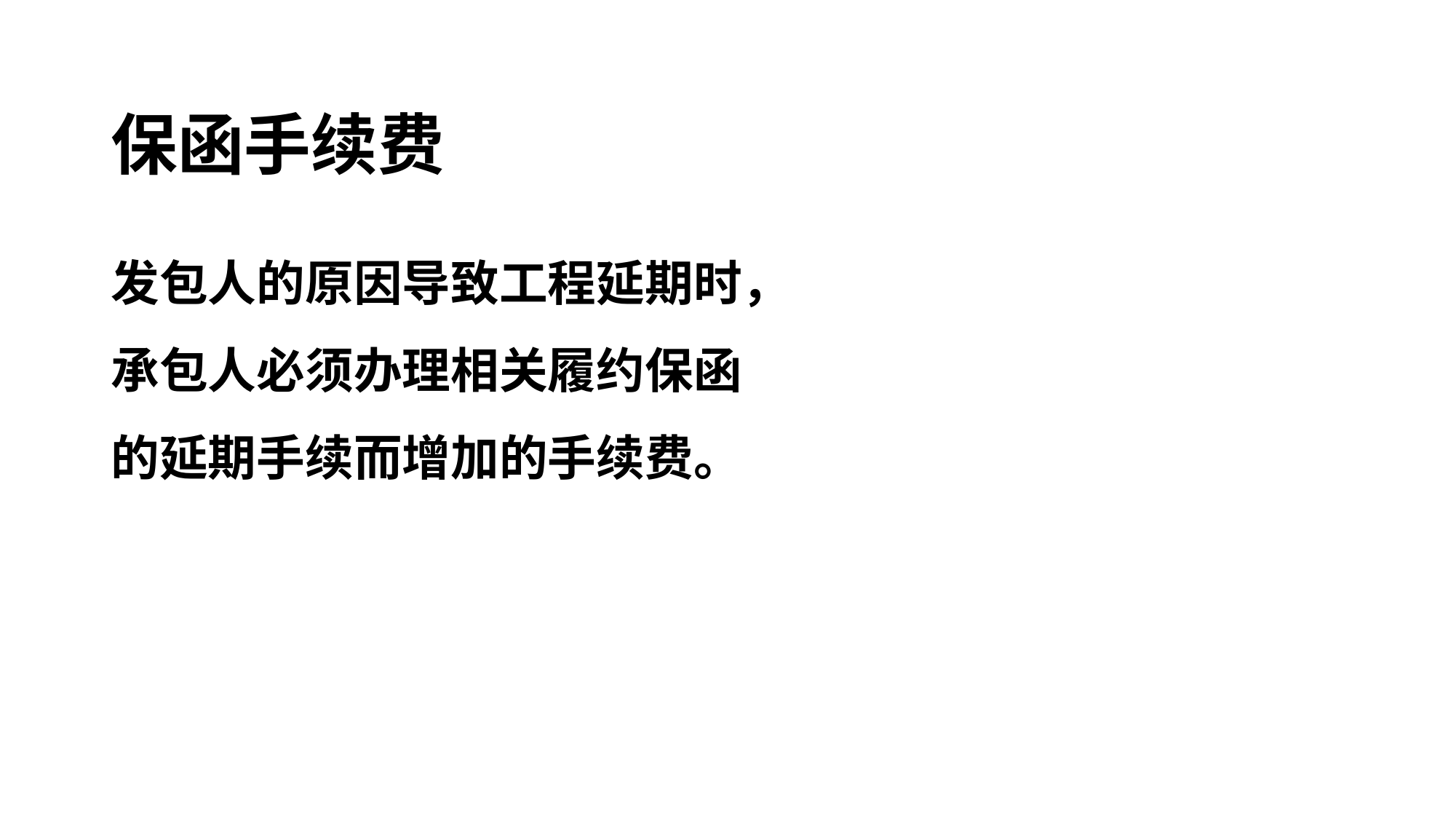

# 保函手续费
发包人的原因导致工程延期时，承包人必须办理相关履约保函的延期手续而增加的手续费。